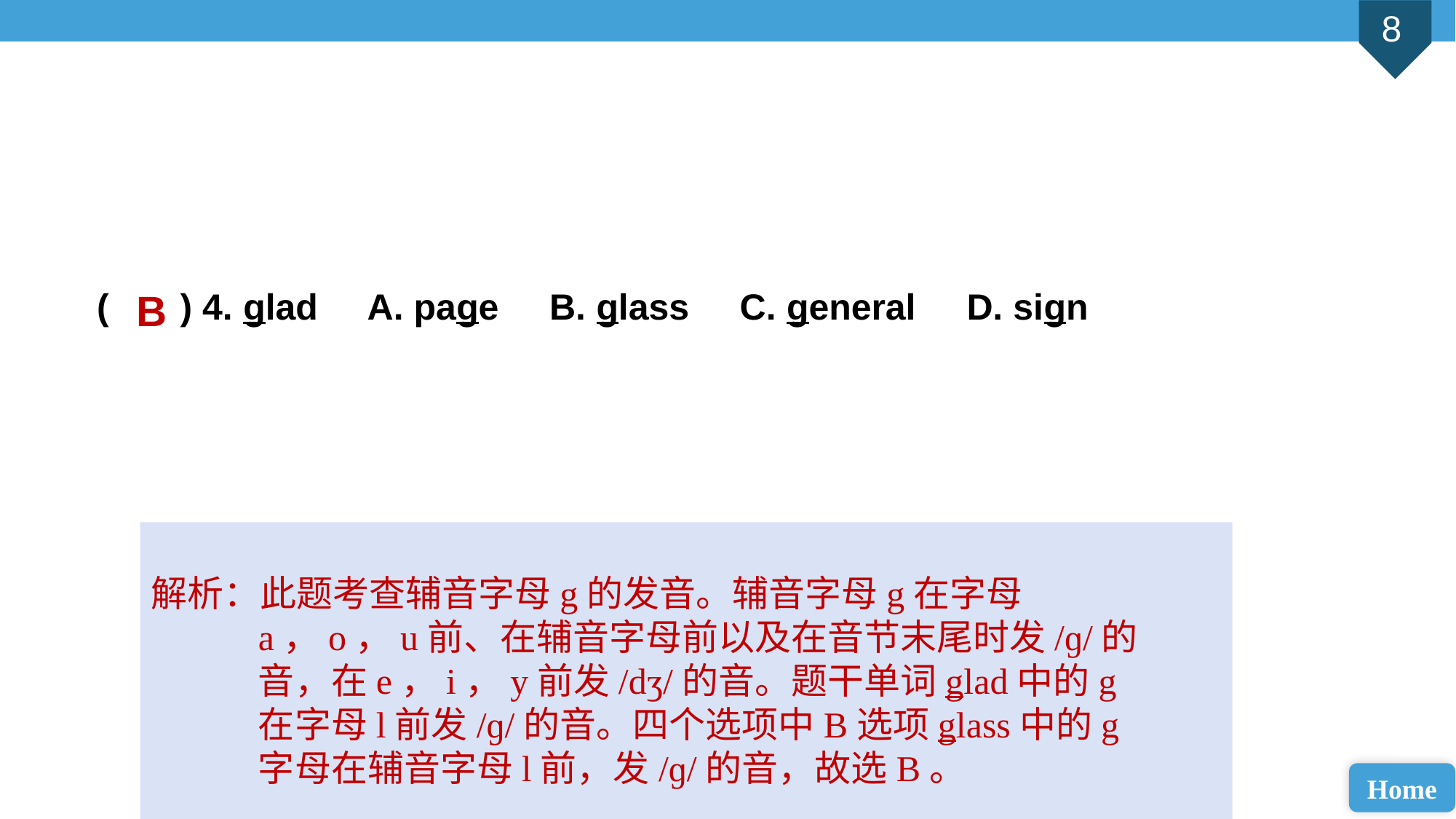

(       ) 4. glad     A. page     B. glass     C. general     D. sign
B

解析：此题考查辅音字母g的发音。辅音字母g在字母a，o，u前、在辅音字母前以及在音节末尾时发/ɡ/的音，在e，i，y前发/dʒ/的音。题干单词glad中的g在字母l前发/ɡ/的音。四个选项中B选项glass中的g字母在辅音字母l前，发/ɡ/的音，故选B。